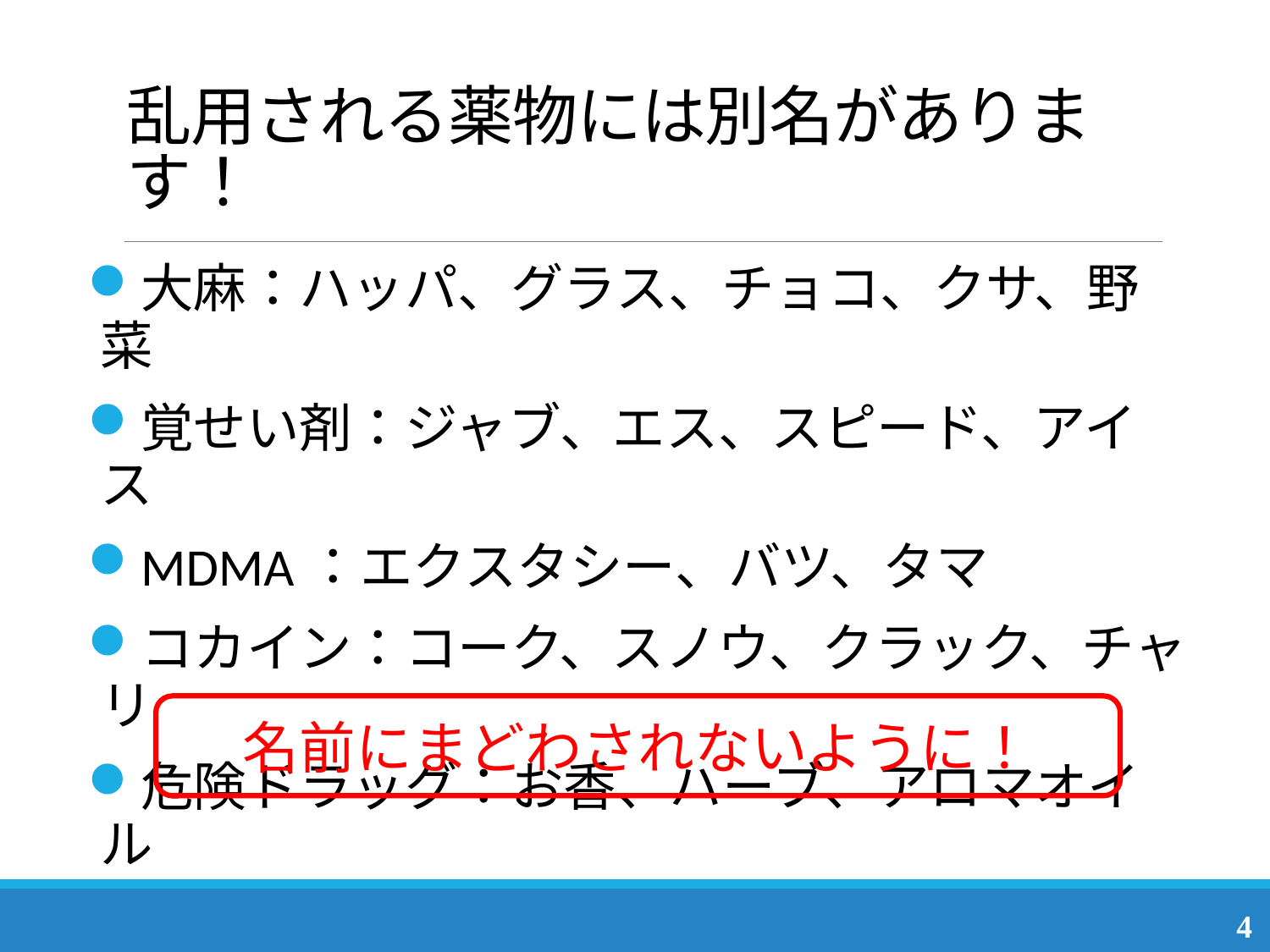

# 乱用される薬物には別名があります！
大麻：ハッパ、グラス、チョコ、クサ、野菜
覚せい剤：ジャブ、エス、スピード、アイス
MDMA：エクスタシー、バツ、タマ
コカイン：コーク、スノウ、クラック、チャリ
危険ドラッグ：お香、ハーブ、アロマオイル
名前にまどわされないように！
4